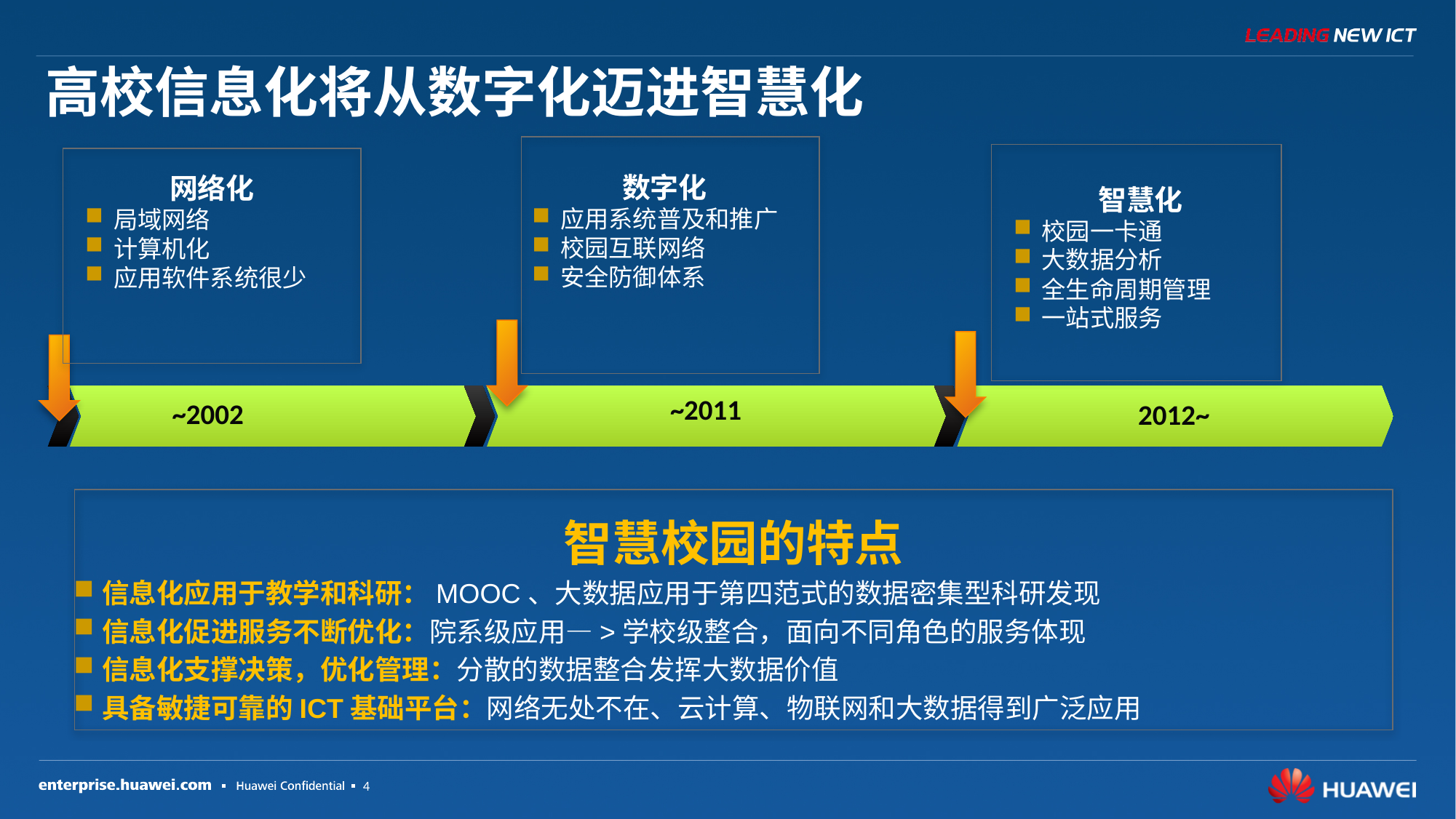

高校信息化将从数字化迈进智慧化

数字化
应用系统普及和推广
校园互联网络
安全防御体系

网络化
局域网络
计算机化
应用软件系统很少
智慧化
校园一卡通
大数据分析
全生命周期管理
一站式服务

~2011
~2002
2012~
智慧校园的特点
信息化应用于教学和科研：MOOC、大数据应用于第四范式的数据密集型科研发现
信息化促进服务不断优化：院系级应用—>学校级整合，面向不同角色的服务体现
信息化支撑决策，优化管理：分散的数据整合发挥大数据价值
具备敏捷可靠的ICT基础平台：网络无处不在、云计算、物联网和大数据得到广泛应用